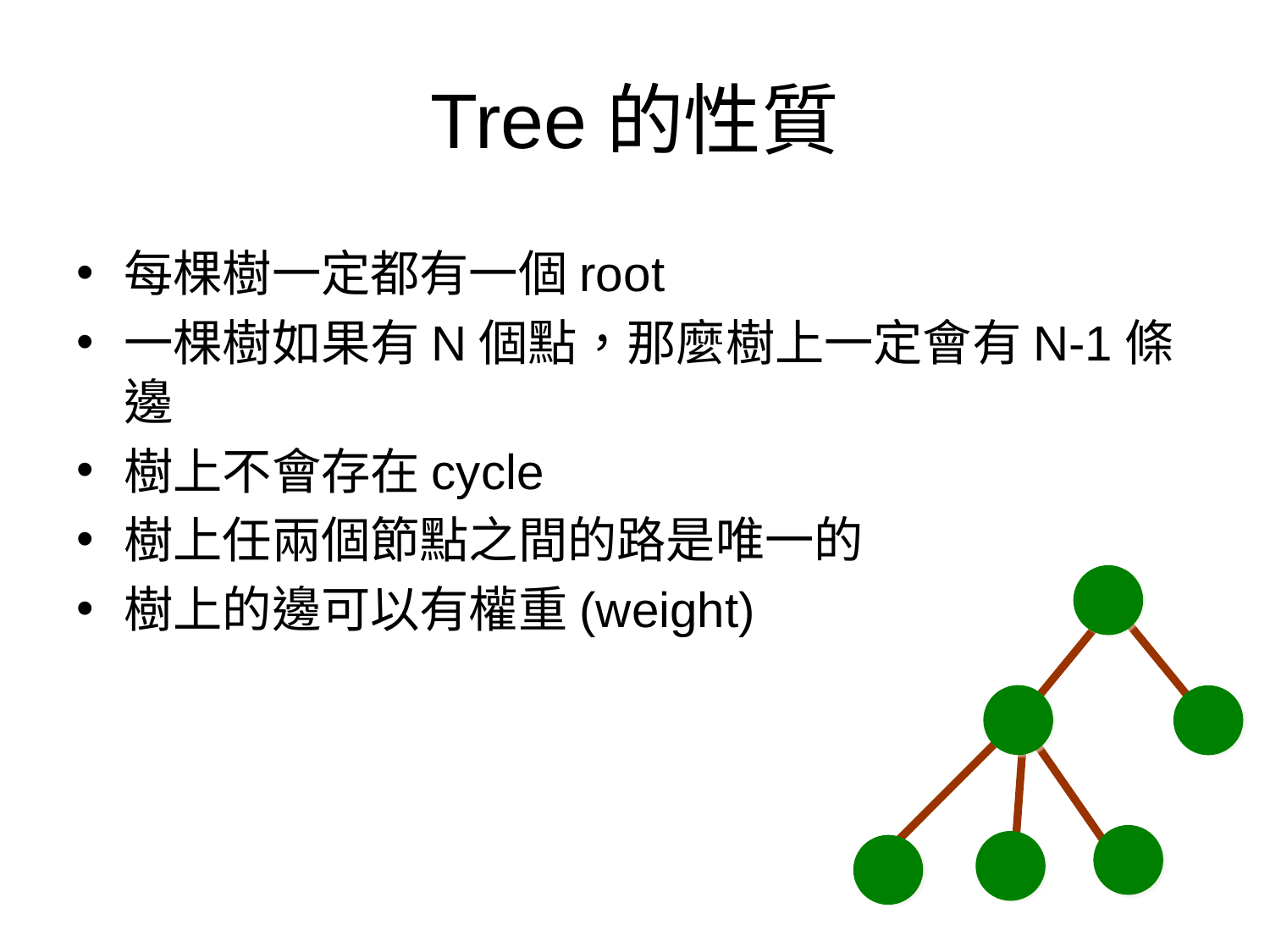

# Tree的性質
每棵樹一定都有一個root
一棵樹如果有N個點，那麼樹上一定會有N-1條邊
樹上不會存在cycle
樹上任兩個節點之間的路是唯一的
樹上的邊可以有權重(weight)